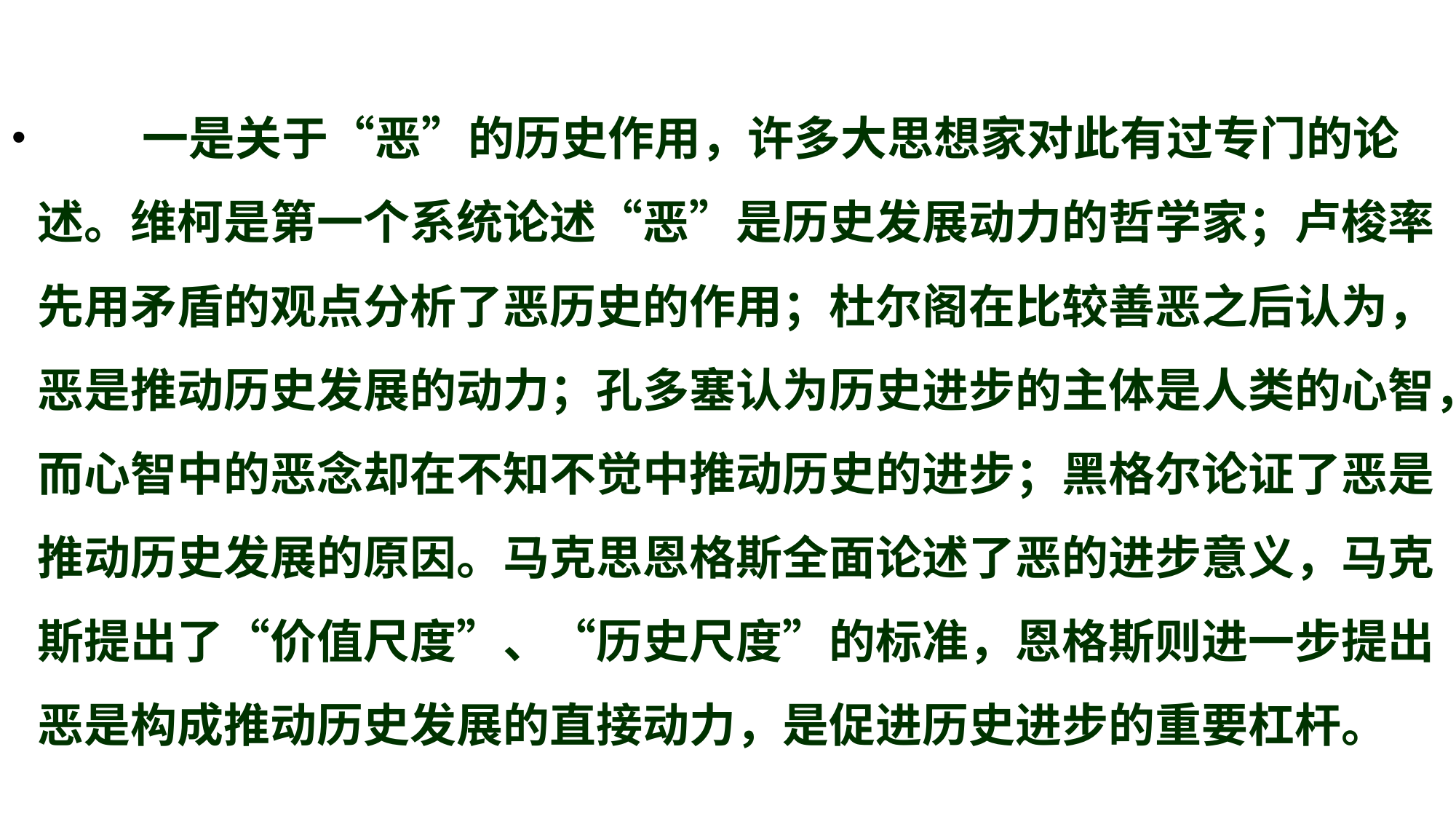

一是关于“恶”的历史作用，许多大思想家对此有过专门的论述。维柯是第一个系统论述“恶”是历史发展动力的哲学家；卢梭率先用矛盾的观点分析了恶历史的作用；杜尔阁在比较善恶之后认为，恶是推动历史发展的动力；孔多塞认为历史进步的主体是人类的心智，而心智中的恶念却在不知不觉中推动历史的进步；黑格尔论证了恶是推动历史发展的原因。马克思恩格斯全面论述了恶的进步意义，马克斯提出了“价值尺度”、“历史尺度”的标准，恩格斯则进一步提出恶是构成推动历史发展的直接动力，是促进历史进步的重要杠杆。
#